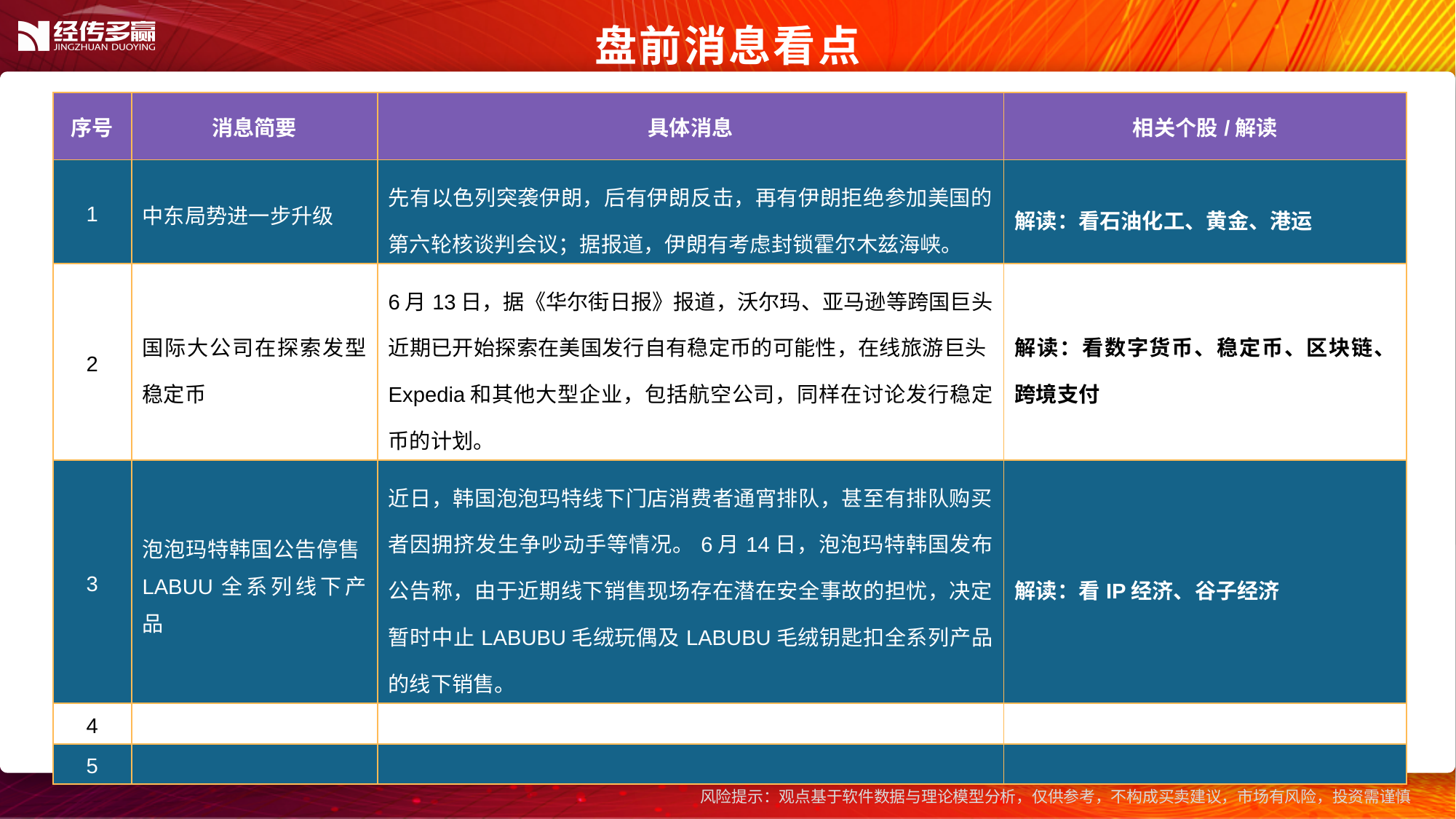

盘前消息看点
| 序号 | 消息简要 | 具体消息 | 相关个股/解读 |
| --- | --- | --- | --- |
| 1 | 中东局势进一步升级 | 先有以色列突袭伊朗，后有伊朗反击，再有伊朗拒绝参加美国的第六轮核谈判会议；据报道，伊朗有考虑封锁霍尔木兹海峡。 | 解读：看石油化工、黄金、港运 |
| 2 | 国际大公司在探索发型稳定币 | 6月13日，据《华尔街日报》报道，沃尔玛、亚马逊等跨国巨头近期已开始探索在美国发行自有稳定币的可能性，在线旅游巨头Expedia和其他大型企业，包括航空公司，同样在讨论发行稳定币的计划。 | 解读：看数字货币、稳定币、区块链、跨境支付 |
| 3 | 泡泡玛特韩国公告停售LABUU全系列线下产品 | 近日，韩国泡泡玛特线下门店消费者通宵排队，甚至有排队购买者因拥挤发生争吵动手等情况。6月14日，泡泡玛特韩国发布公告称，由于近期线下销售现场存在潜在安全事故的担忧，决定暂时中止LABUBU毛绒玩偶及LABUBU毛绒钥匙扣全系列产品的线下销售。 | 解读：看IP经济、谷子经济 |
| 4 |  |  |  |
| 5 |  |  |  |